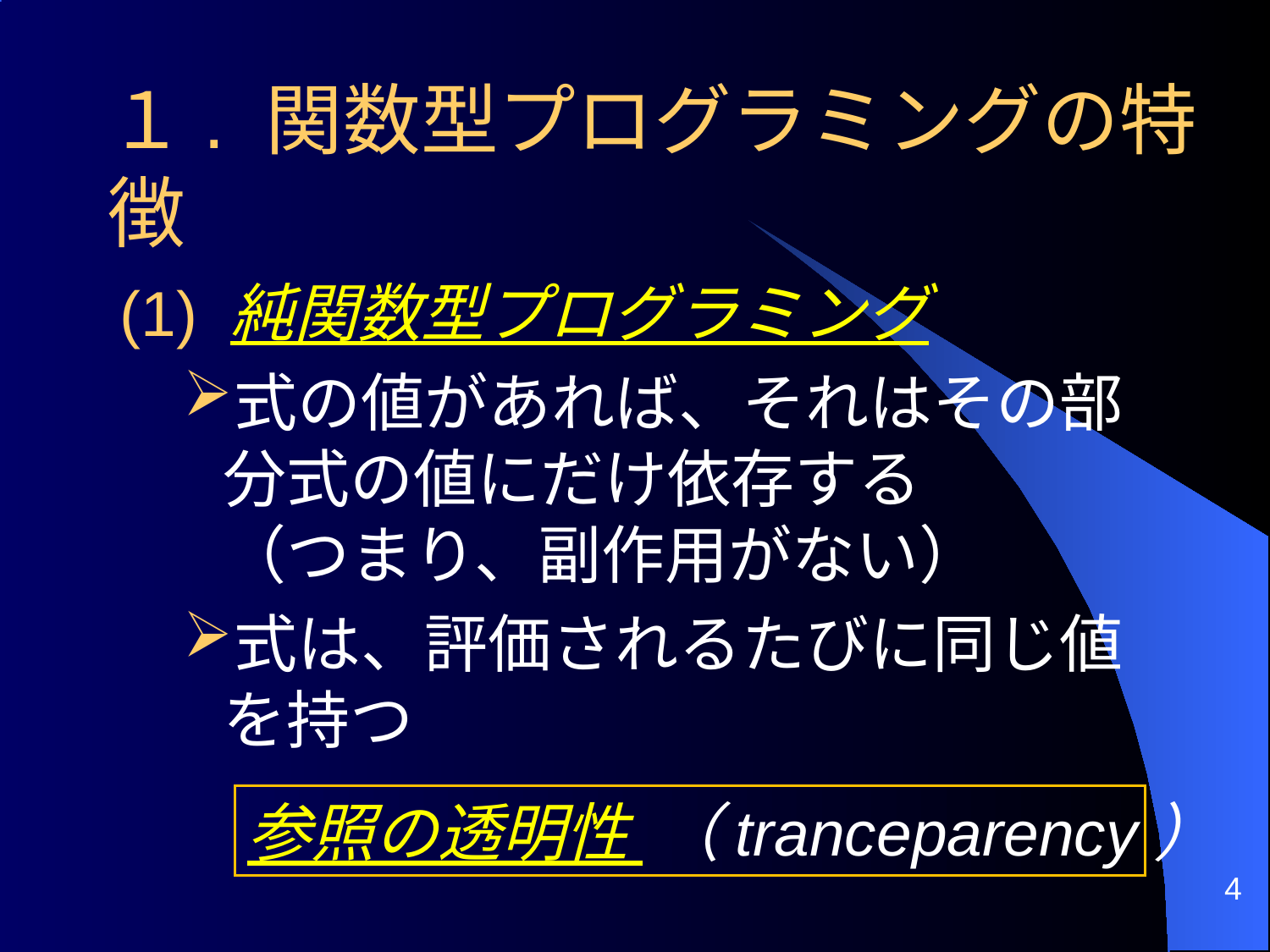

# １. 関数型プログラミングの特徴
(1) 純関数型プログラミング
式の値があれば、それはその部分式の値にだけ依存する
（つまり、副作用がない）
式は、評価されるたびに同じ値を持つ
参照の透明性  （tranceparency）
4